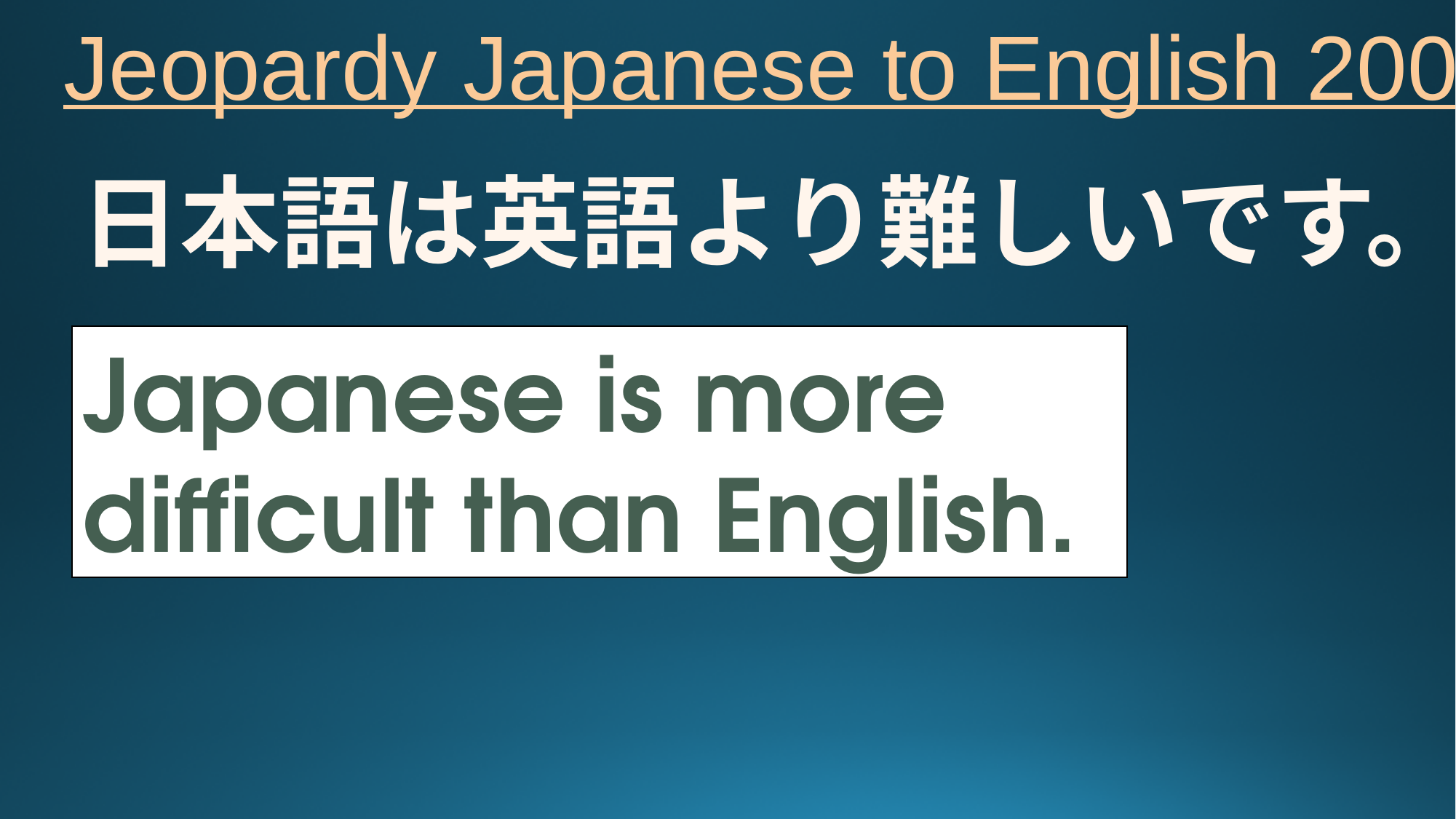

# Jeopardy Japanese to English 200
日本語は英語より難しいです。
Japanese is more difficult than English.